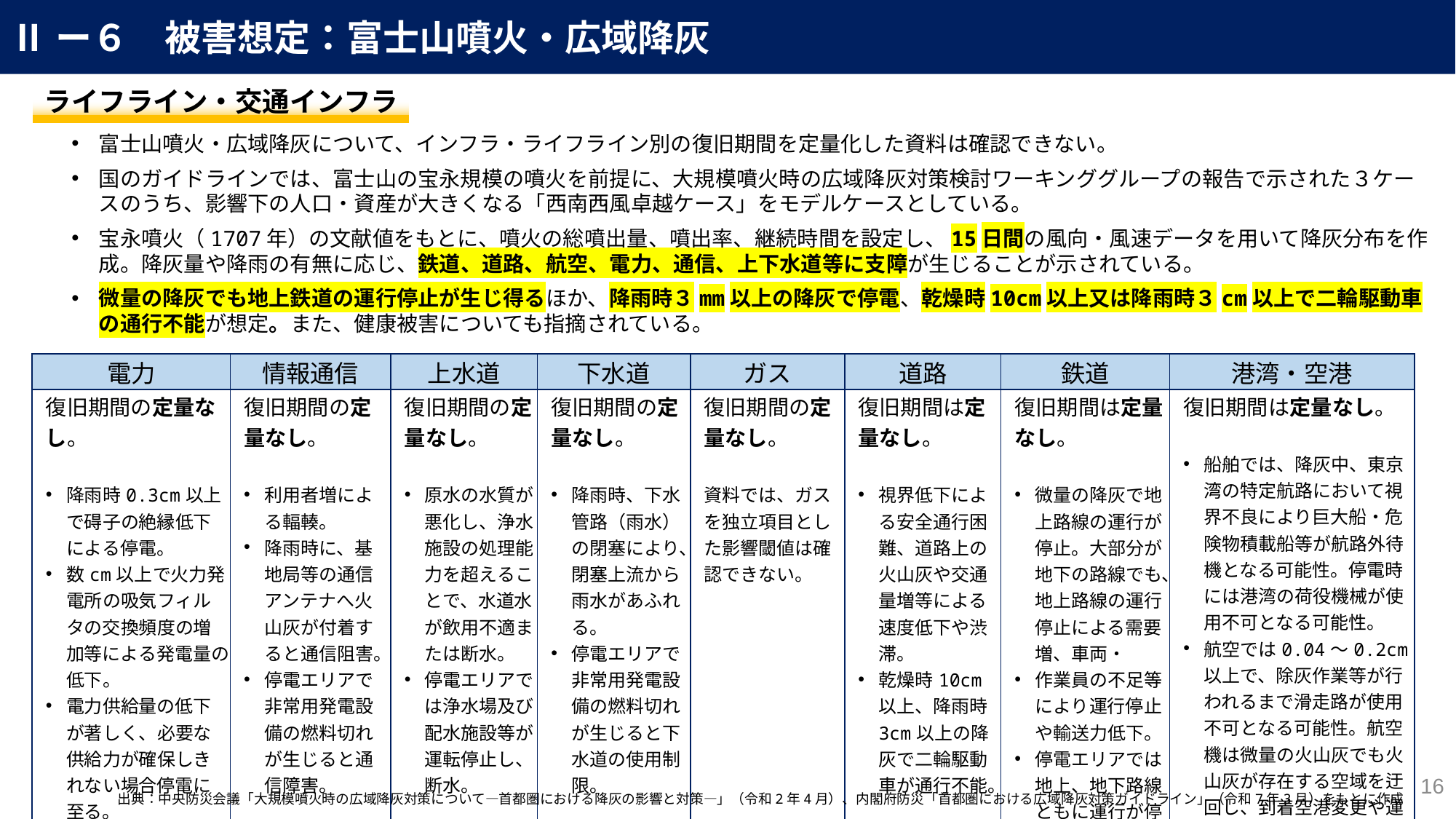

Ⅱー６　被害想定：富士山噴火・広域降灰
| ライフライン・交通インフラ |
| --- |
富士山噴火・広域降灰について、インフラ・ライフライン別の復旧期間を定量化した資料は確認できない。
国のガイドラインでは、富士山の宝永規模の噴火を前提に、大規模噴火時の広域降灰対策検討ワーキンググループの報告で示された３ケースのうち、影響下の人口・資産が大きくなる「西南西風卓越ケース」をモデルケースとしている。
宝永噴火（1707年）の文献値をもとに、噴火の総噴出量、噴出率、継続時間を設定し、15日間の風向・風速データを用いて降灰分布を作成。降灰量や降雨の有無に応じ、鉄道、道路、航空、電力、通信、上下水道等に支障が生じることが示されている。
微量の降灰でも地上鉄道の運行停止が生じ得るほか、降雨時３mm以上の降灰で停電、乾燥時10cm以上又は降雨時３cm以上で二輪駆動車の通行不能が想定。また、健康被害についても指摘されている。
| 電力 | 情報通信 | 上水道 | 下水道 | ガス | 道路 | 鉄道 | 港湾・空港 |
| --- | --- | --- | --- | --- | --- | --- | --- |
| 復旧期間の定量なし。 降雨時0.3cm以上で碍子の絶縁低下による停電。 数cm以上で火力発電所の吸気フィルタの交換頻度の増加等による発電量の低下。 電力供給量の低下が著しく、必要な供給力が確保しきれない場合停電に至る。 | 復旧期間の定量なし。 利用者増による輻輳。 降雨時に、基地局等の通信アンテナへ火山灰が付着すると通信阻害。 停電エリアで非常用発電設備の燃料切れが生じると通信障害。 | 復旧期間の定量なし。 原水の水質が悪化し、浄水施設の処理能力を超えることで、水道水が飲用不適または断水。 停電エリアでは浄水場及び配水施設等が運転停止し、断水。 | 復旧期間の定量なし。 降雨時、下水管路（雨水）の閉塞により、閉塞上流から雨水があふれる。 停電エリアで非常用発電設備の燃料切れが生じると下水道の使用制限。 | 復旧期間の定量なし。 資料では、ガスを独立項目とした影響閾値は確認できない。 | 復旧期間は定量なし。 視界低下による安全通行困難、道路上の火山灰や交通量増等による速度低下や渋滞。 乾燥時10cm以上、降雨時3cm以上の降灰で二輪駆動車が通行不能。 | 復旧期間は定量なし。 微量の降灰で地上路線の運行が停止。大部分が地下の路線でも、地上路線の運行停止による需要増、車両・ 作業員の不足等により運行停止や輸送力低下。 停電エリアでは地上、地下路線ともに運行が停止。 | 復旧期間は定量なし。 船舶では、降灰中、東京湾の特定航路において視界不良により巨大船・危険物積載船等が航路外待機となる可能性。停電時には港湾の荷役機械が使用不可となる可能性。 航空では0.04～0.2cm以上で、除灰作業等が行われるまで滑走路が使用不可となる可能性。航空機は微量の火山灰でも火山灰が存在する空域を迂回し、到着空港変更や運航可能便数の制限が生じる可能性。 |
16
出典：中央防災会議「大規模噴火時の広域降灰対策について―首都圏における降灰の影響と対策―」（令和2年4月）、内閣府防災「首都圏における広域降灰対策ガイドライン」（令和7年3月）をもとに作成